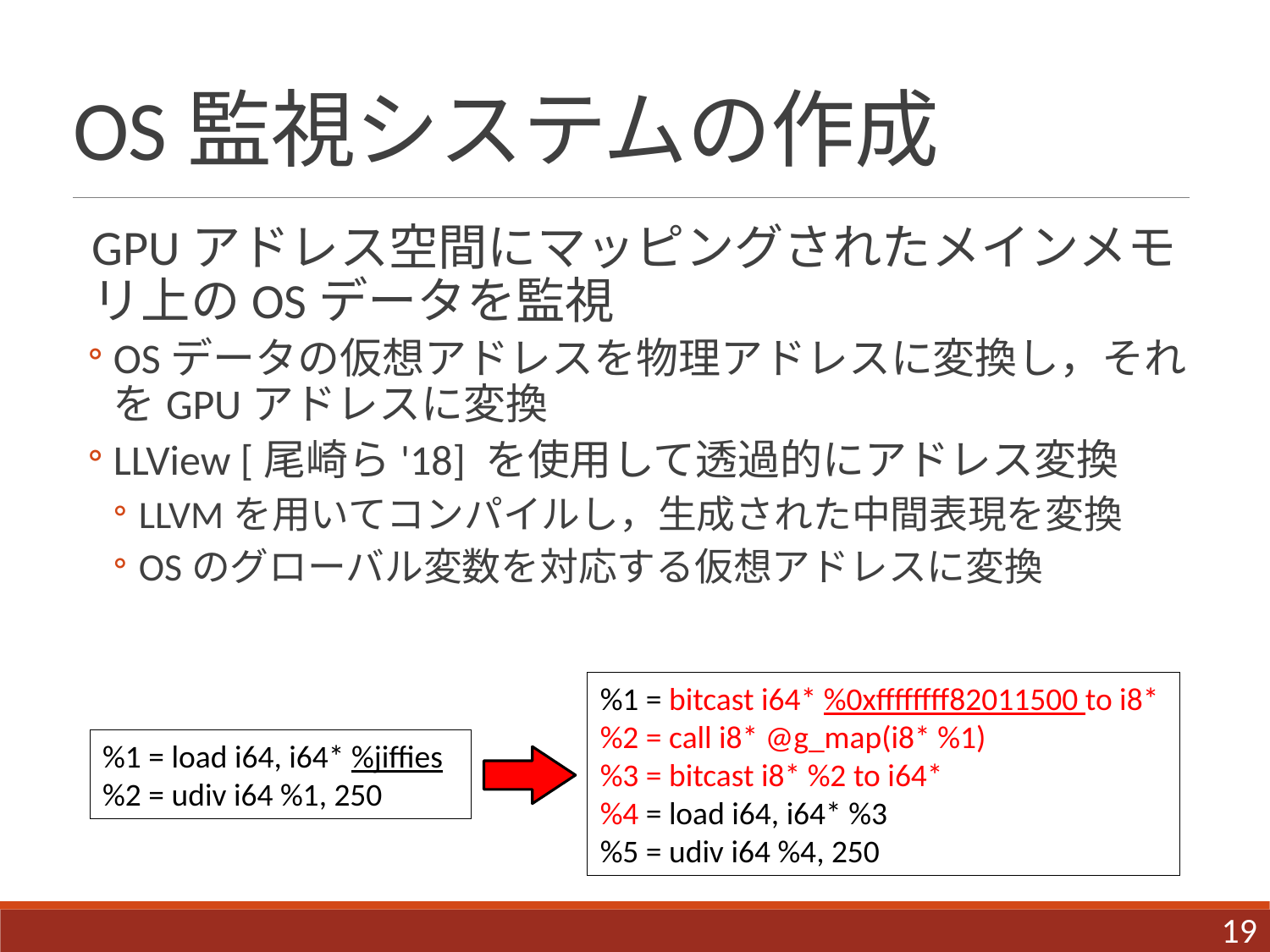

# OS監視システムの作成
GPUアドレス空間にマッピングされたメインメモリ上のOSデータを監視
OSデータの仮想アドレスを物理アドレスに変換し，それをGPUアドレスに変換
LLView [尾崎ら'18] を使用して透過的にアドレス変換
LLVMを用いてコンパイルし，生成された中間表現を変換
OSのグローバル変数を対応する仮想アドレスに変換
%1 = bitcast i64* %0xffffffff82011500 to i8*
%2 = call i8* @g_map(i8* %1)
%3 = bitcast i8* %2 to i64*
%4 = load i64, i64* %3
%5 = udiv i64 %4, 250
%1 = load i64, i64* %jiffies
%2 = udiv i64 %1, 250

19